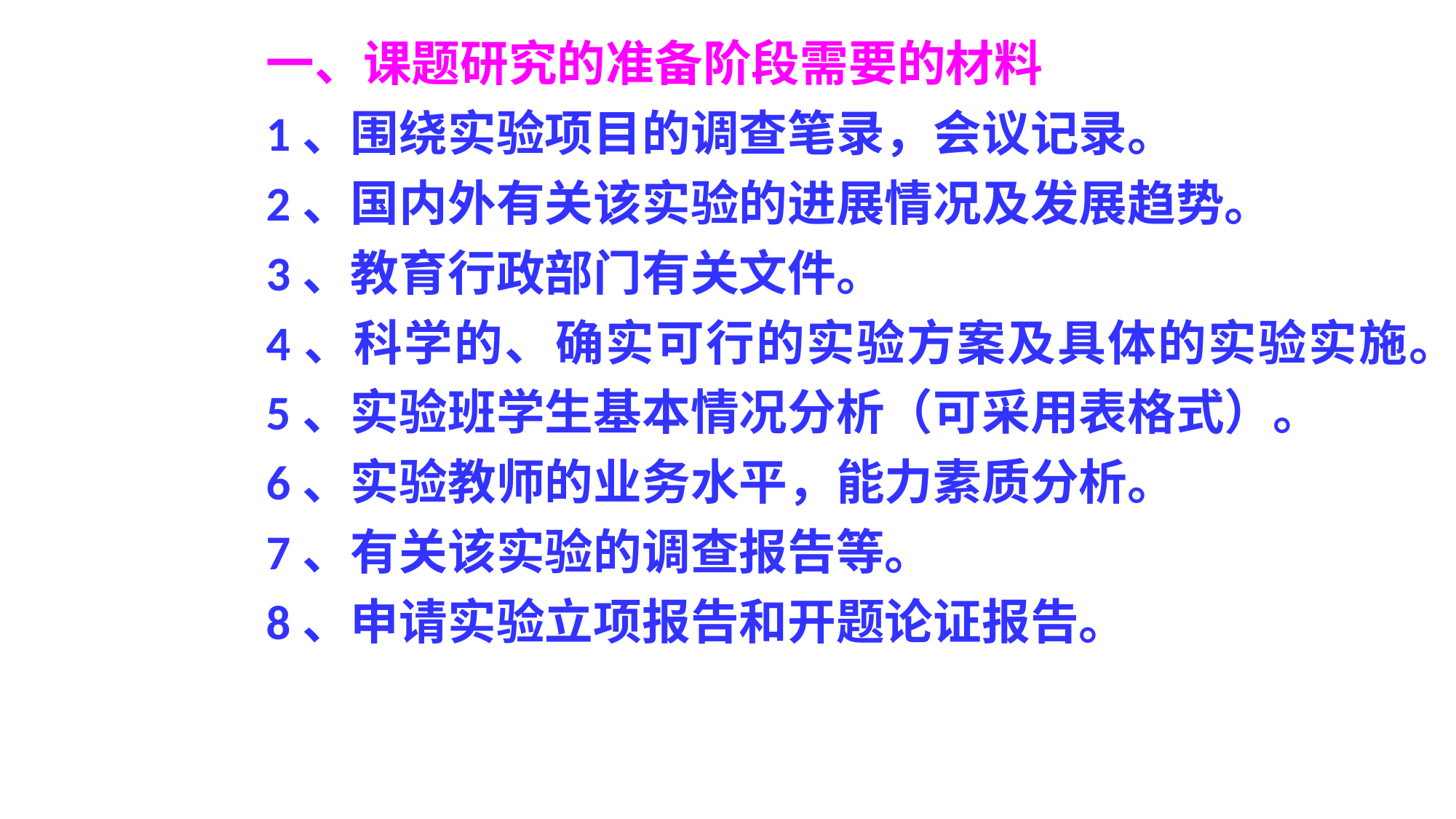

一、课题研究的准备阶段需要的材料
1、围绕实验项目的调查笔录，会议记录。
2、国内外有关该实验的进展情况及发展趋势。
3、教育行政部门有关文件。
4、科学的、确实可行的实验方案及具体的实验实施。
5、实验班学生基本情况分析（可采用表格式）。
6、实验教师的业务水平，能力素质分析。
7、有关该实验的调查报告等。
8、申请实验立项报告和开题论证报告。